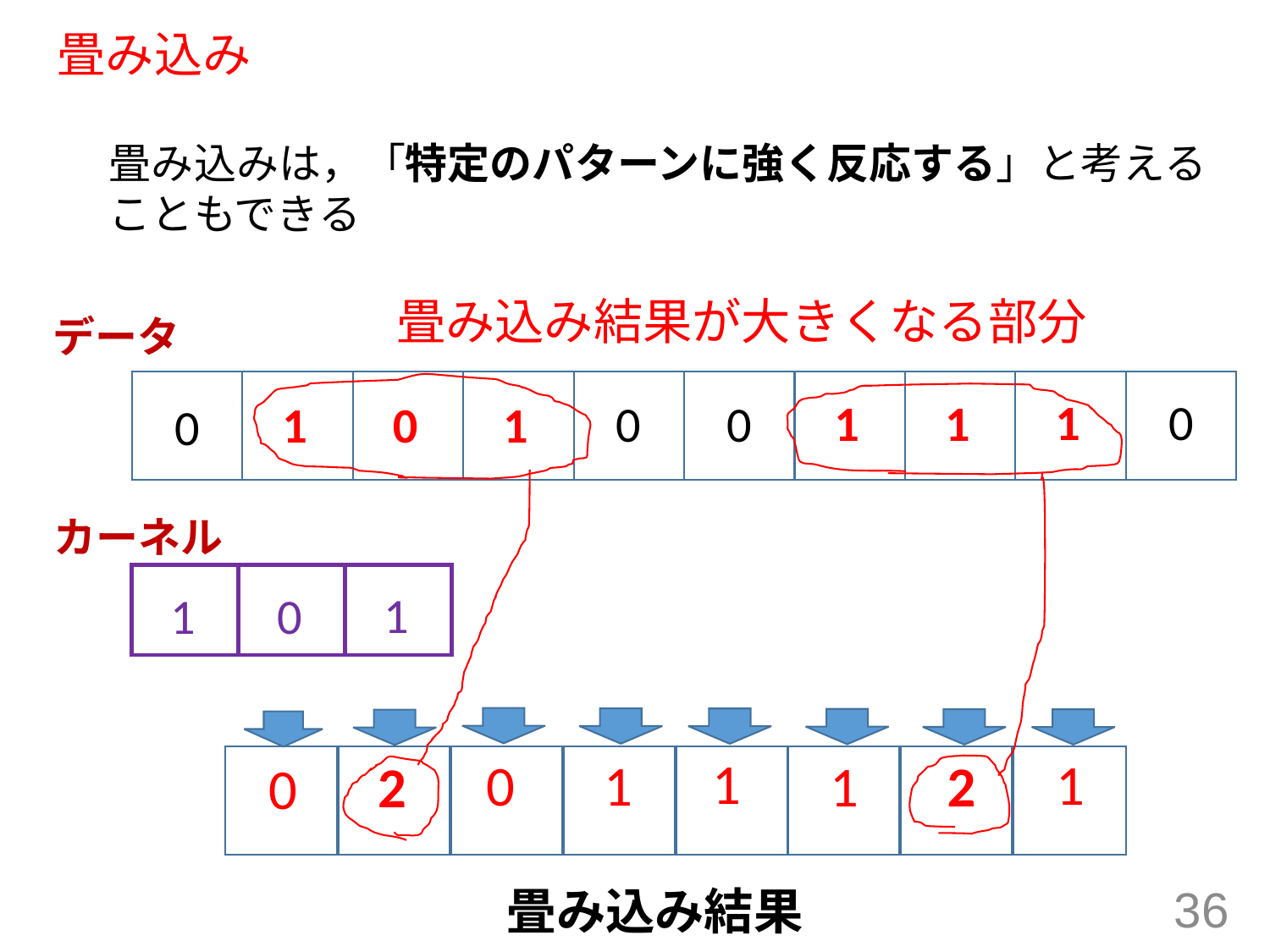

# 畳み込み
畳み込みは，「特定のパターンに強く反応する」と考える
こともできる
畳み込み結果が大きくなる部分
データ

0
1
1
1
0
0
0
1
1
0

カーネル

1
0
1

1
1
0
1
1
2
2

0

畳み込み結果
36